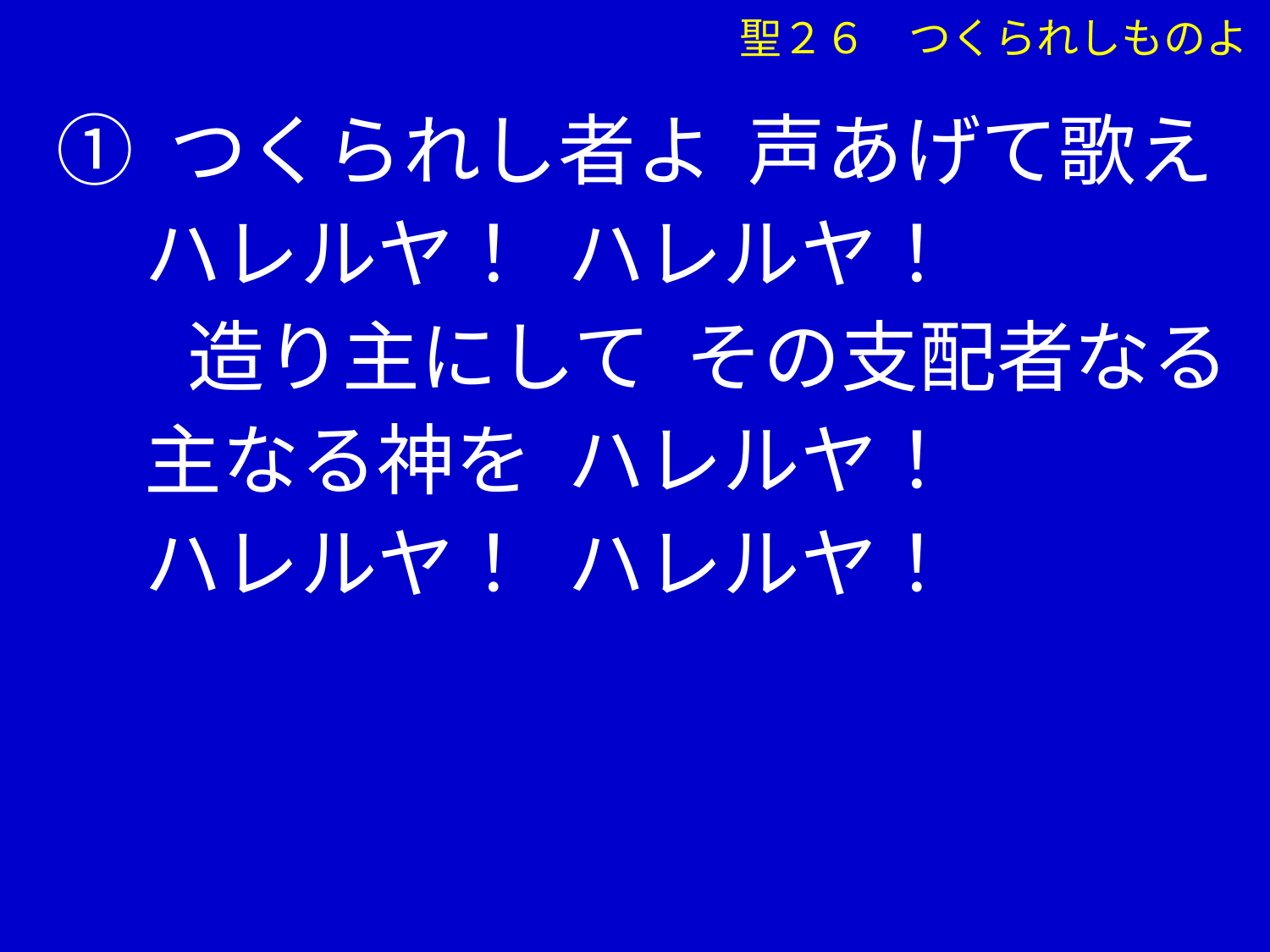

① つくられし者よ  声あげて歌え
    ハレルヤ！  ハレルヤ！
  　造り主にして  その支配者なる
    主なる神を  ハレルヤ！
    ハレルヤ！  ハレルヤ！
聖２６　つくられしものよ